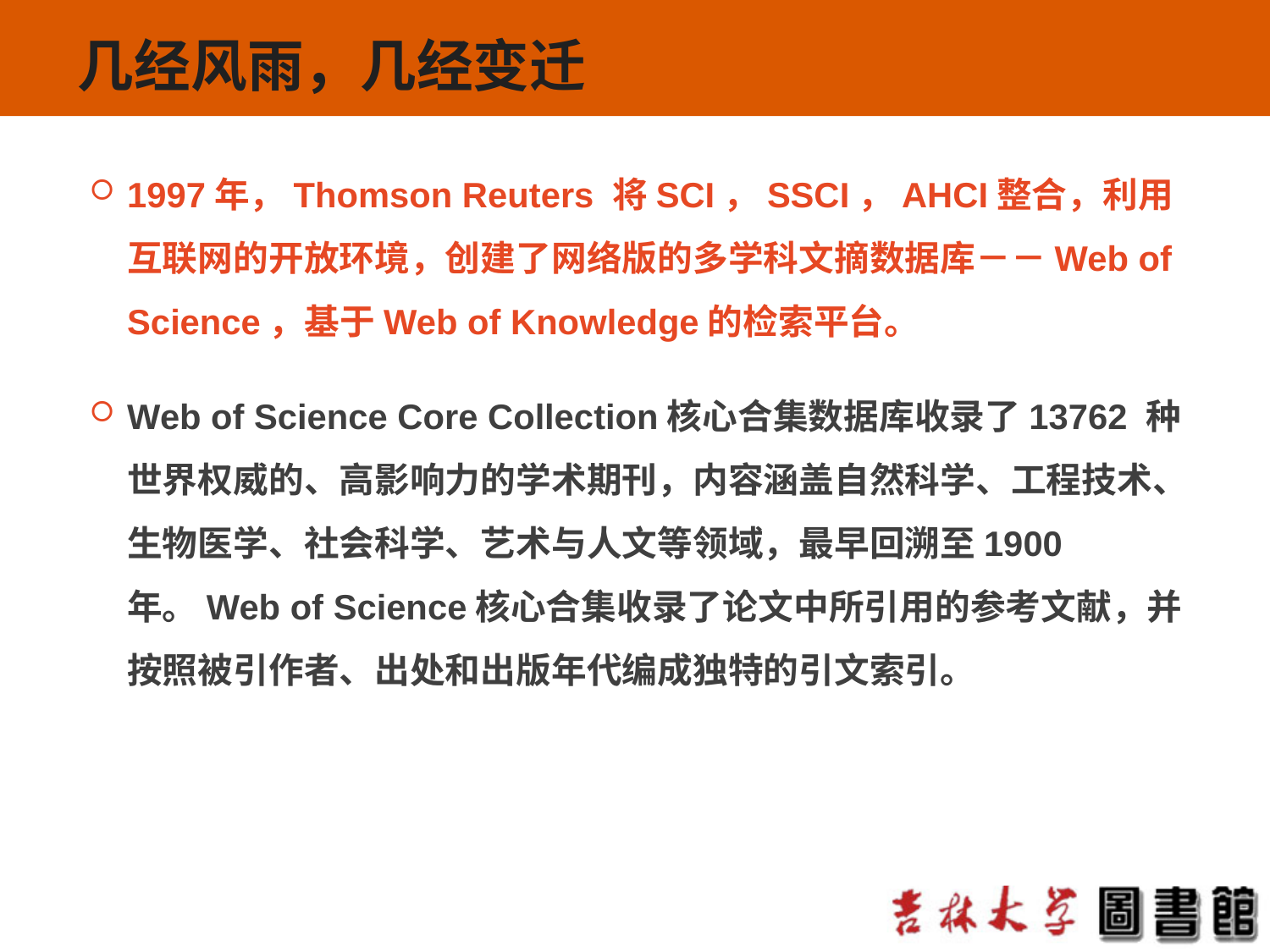

# 几经风雨，几经变迁
1997年，Thomson Reuters 将SCI，SSCI，AHCI整合，利用互联网的开放环境，创建了网络版的多学科文摘数据库－－Web of Science，基于Web of Knowledge的检索平台。
Web of Science Core Collection核心合集数据库收录了13762 种世界权威的、高影响力的学术期刊，内容涵盖自然科学、工程技术、生物医学、社会科学、艺术与人文等领域，最早回溯至1900年。Web of Science核心合集收录了论文中所引用的参考文献，并按照被引作者、出处和出版年代编成独特的引文索引。